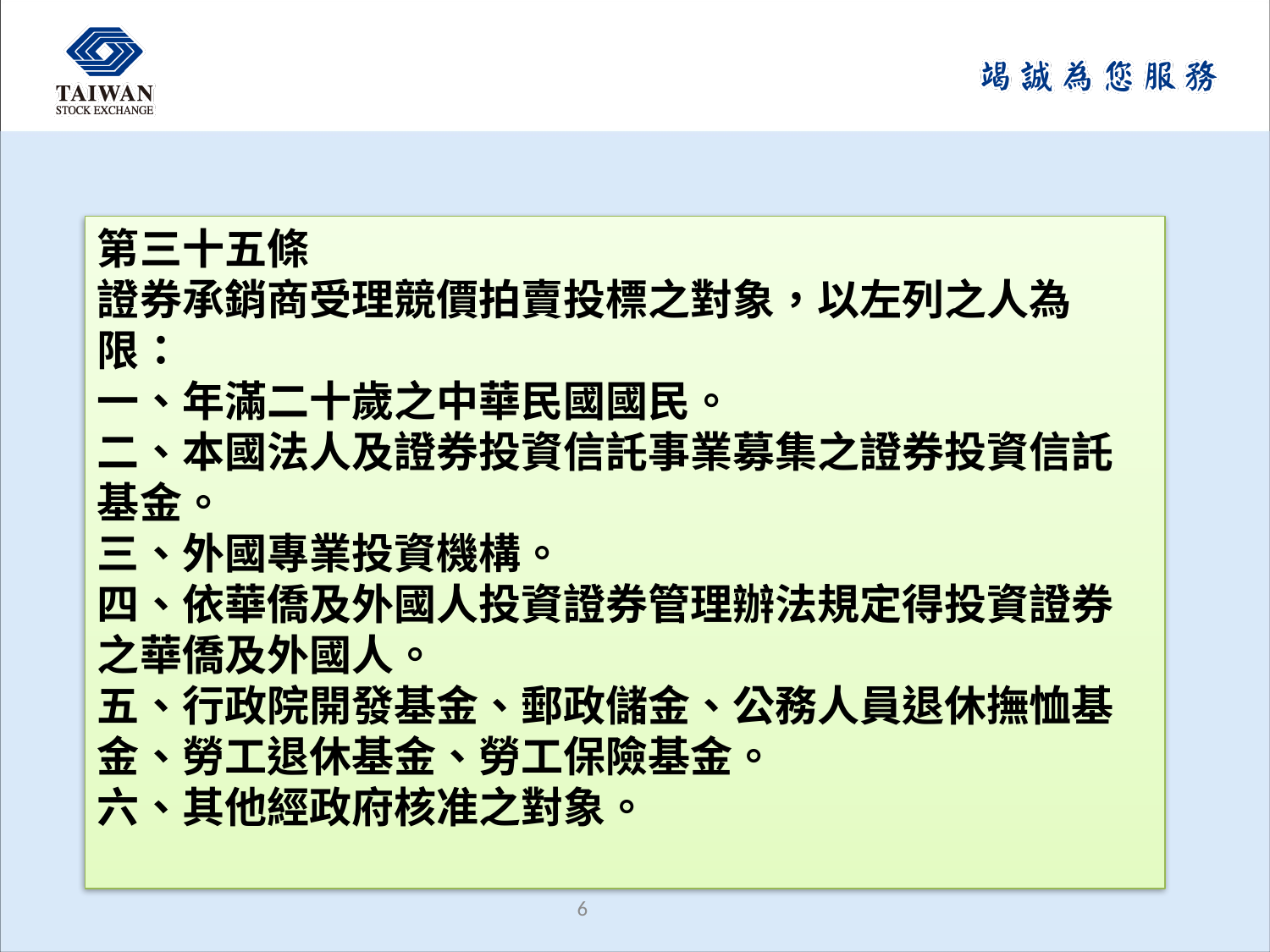

第三十五條
證券承銷商受理競價拍賣投標之對象，以左列之人為限：
一、年滿二十歲之中華民國國民。
二、本國法人及證券投資信託事業募集之證券投資信託基金。
三、外國專業投資機構。
四、依華僑及外國人投資證券管理辦法規定得投資證券之華僑及外國人。
五、行政院開發基金、郵政儲金、公務人員退休撫恤基金、勞工退休基金、勞工保險基金。
六、其他經政府核准之對象。
6